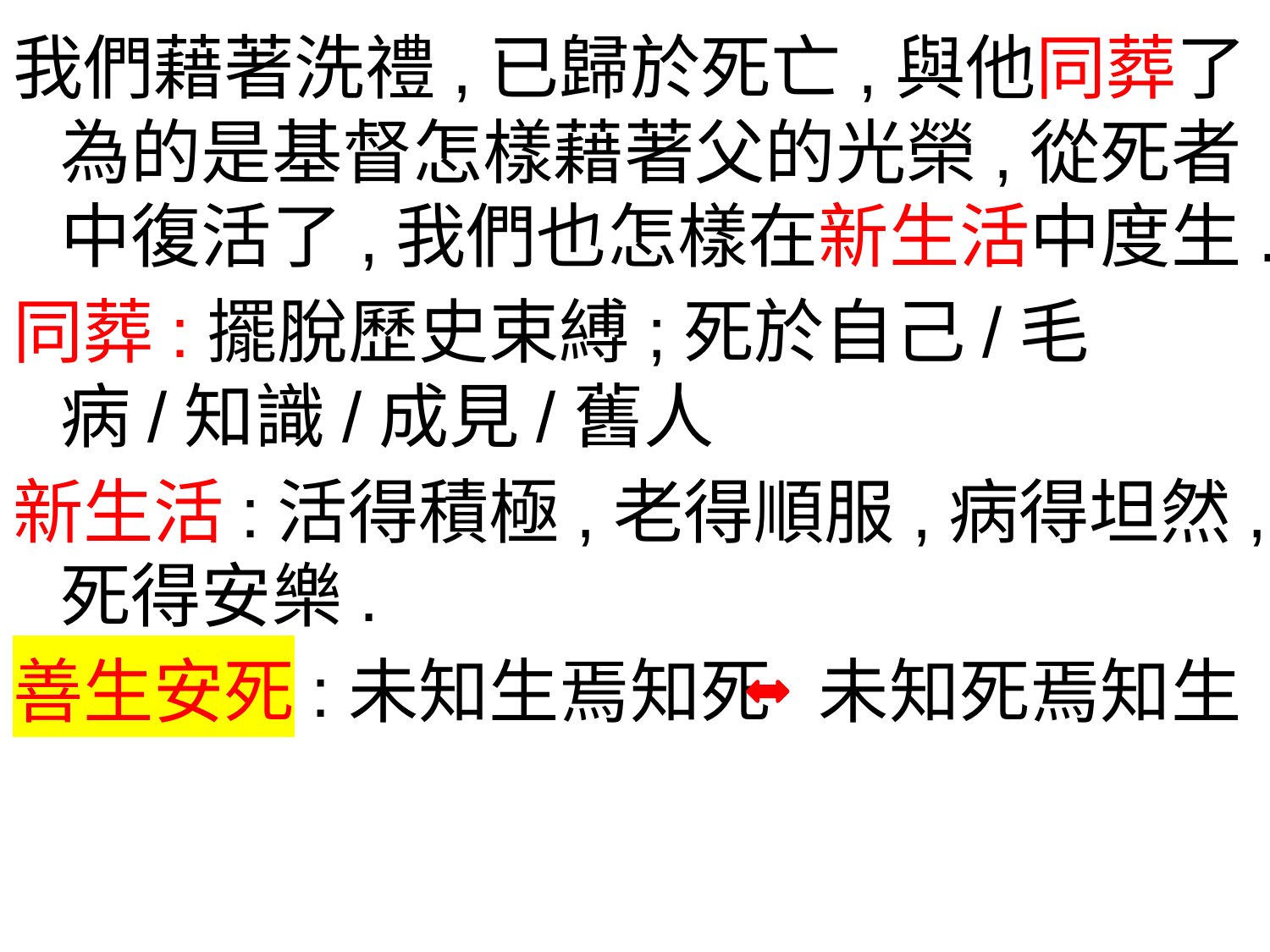

我們藉著洗禮,已歸於死亡,與他同葬了,為的是基督怎樣藉著父的光榮,從死者中復活了,我們也怎樣在新生活中度生.
同葬:擺脫歷史束縛;死於自己/毛病/知識/成見/舊人
新生活:活得積極,老得順服,病得坦然,死得安樂.
善生安死:未知生焉知死   未知死焉知生